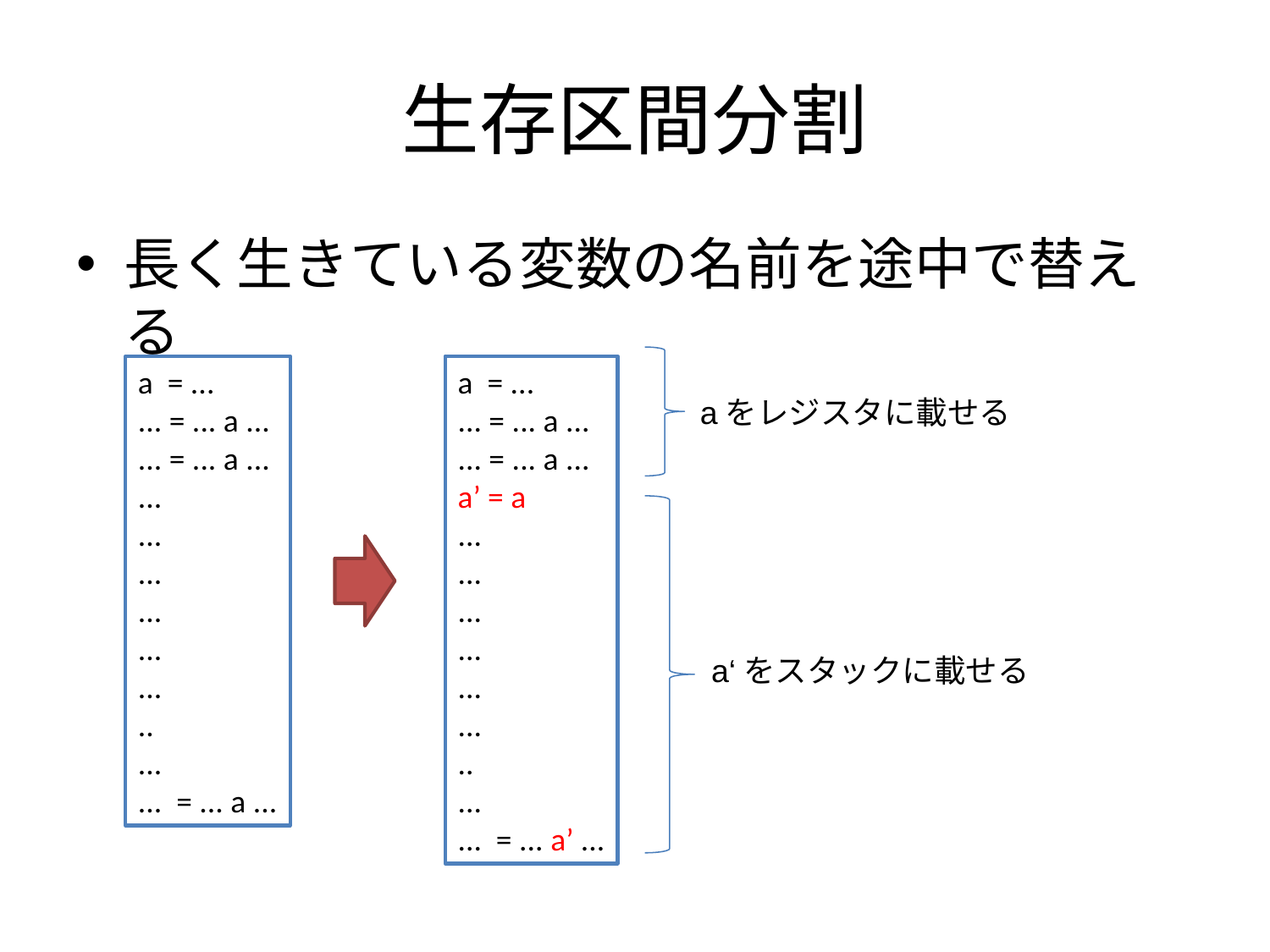

# 生存区間分割
長く生きている変数の名前を途中で替える

a  = ...
... = ... a ...
... = ... a ...
...
...
...
...
...
...
..
...
...  = ... a ...
a  = ...
... = ... a ...
... = ... a ...
a’ = a
...
...
...
...
...
...
..
...
...  = ... a’ ...
aをレジスタに載せる

a‘をスタックに載せる